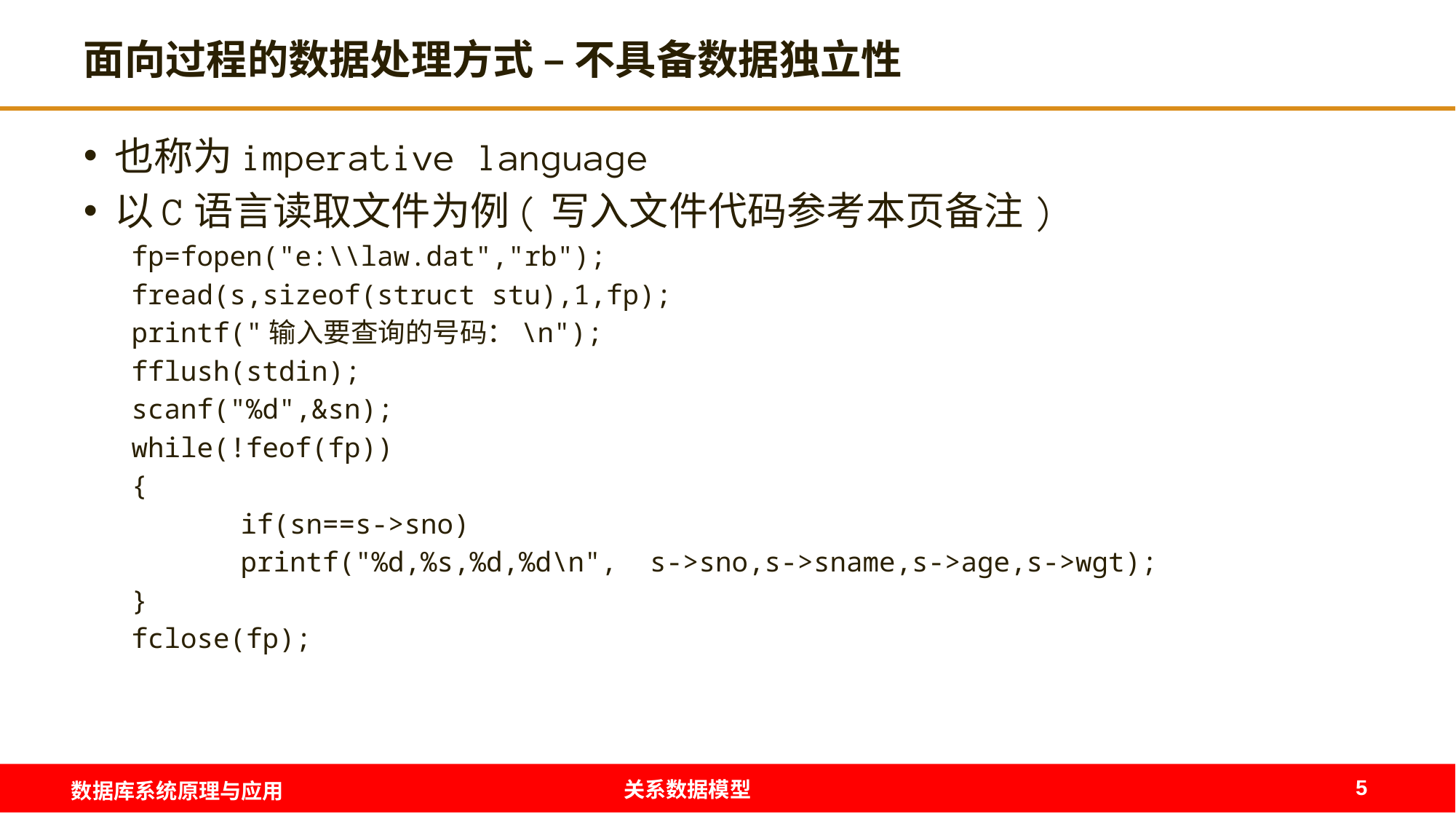

# 面向过程的数据处理方式 – 不具备数据独立性
也称为imperative language
以C语言读取文件为例(写入文件代码参考本页备注)
fp=fopen("e:\\law.dat","rb");
fread(s,sizeof(struct stu),1,fp);
printf("输入要查询的号码：\n");
fflush(stdin);
scanf("%d",&sn);
while(!feof(fp))
{
	if(sn==s->sno)
	printf("%d,%s,%d,%d\n",  s->sno,s->sname,s->age,s->wgt);
}
fclose(fp);